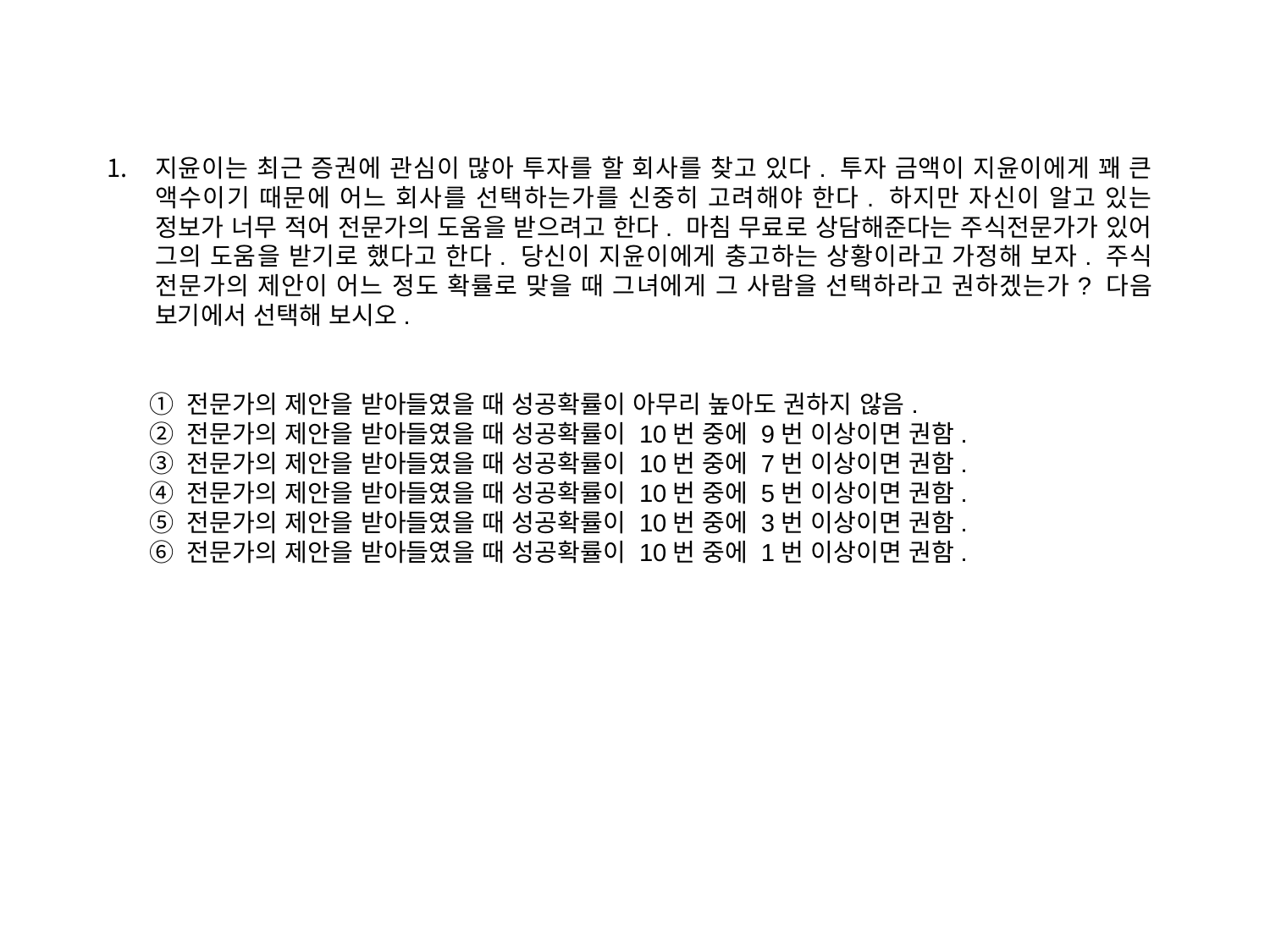

지윤이는 최근 증권에 관심이 많아 투자를 할 회사를 찾고 있다. 투자 금액이 지윤이에게 꽤 큰 액수이기 때문에 어느 회사를 선택하는가를 신중히 고려해야 한다. 하지만 자신이 알고 있는 정보가 너무 적어 전문가의 도움을 받으려고 한다. 마침 무료로 상담해준다는 주식전문가가 있어 그의 도움을 받기로 했다고 한다. 당신이 지윤이에게 충고하는 상황이라고 가정해 보자. 주식 전문가의 제안이 어느 정도 확률로 맞을 때 그녀에게 그 사람을 선택하라고 권하겠는가? 다음 보기에서 선택해 보시오.

      ① 전문가의 제안을 받아들였을 때 성공확률이 아무리 높아도 권하지 않음.
      ② 전문가의 제안을 받아들였을 때 성공확률이 10번 중에 9번 이상이면 권함.
      ③ 전문가의 제안을 받아들였을 때 성공확률이 10번 중에 7번 이상이면 권함.
      ④ 전문가의 제안을 받아들였을 때 성공확률이 10번 중에 5번 이상이면 권함.
      ⑤ 전문가의 제안을 받아들였을 때 성공확률이 10번 중에 3번 이상이면 권함.
      ⑥ 전문가의 제안을 받아들였을 때 성공확률이 10번 중에 1번 이상이면 권함.